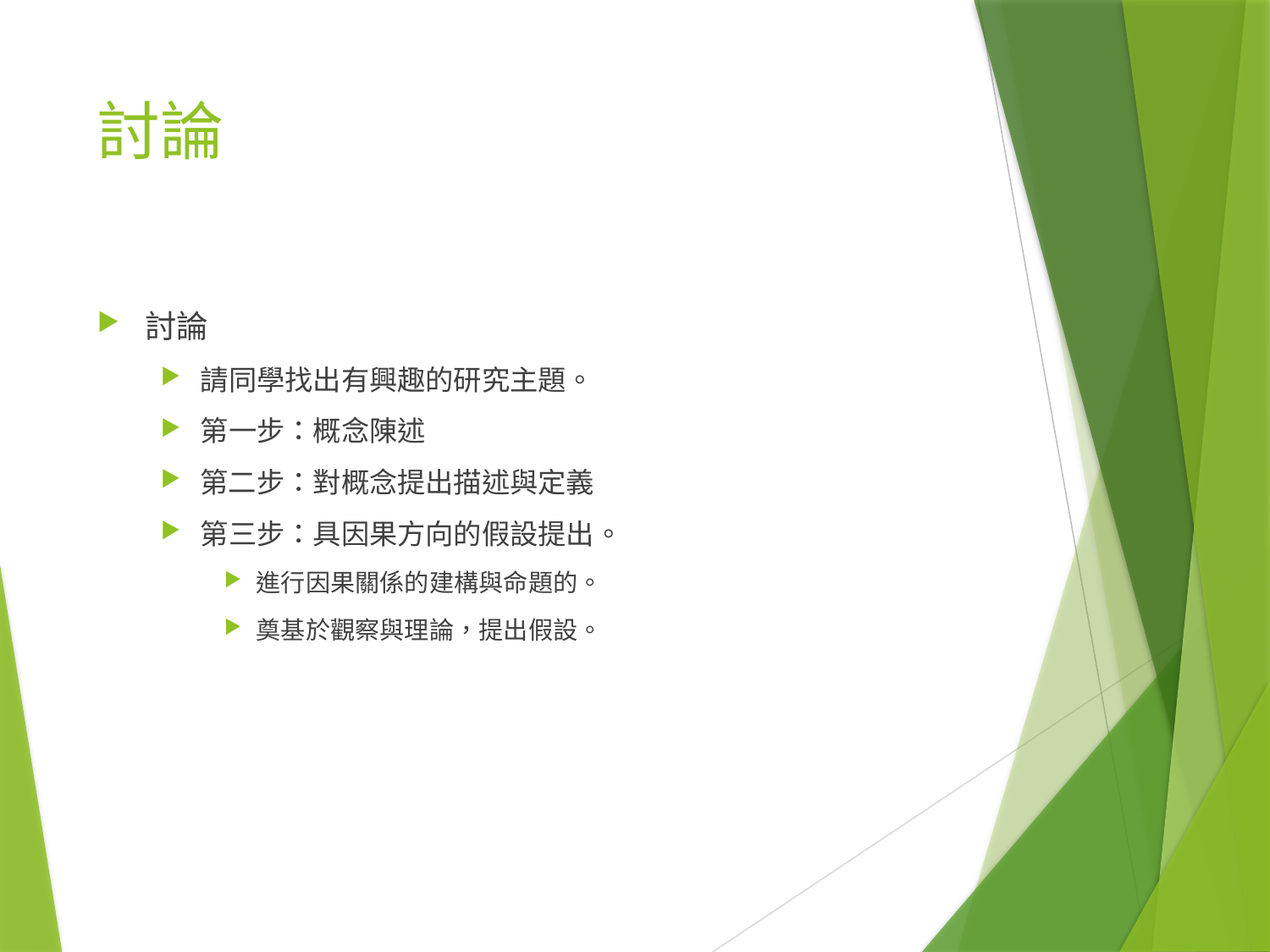

# 討論
討論
請同學找出有興趣的研究主題。
第一步：概念陳述
第二步：對概念提出描述與定義
第三步：具因果方向的假設提出。
進行因果關係的建構與命題的。
奠基於觀察與理論，提出假設。